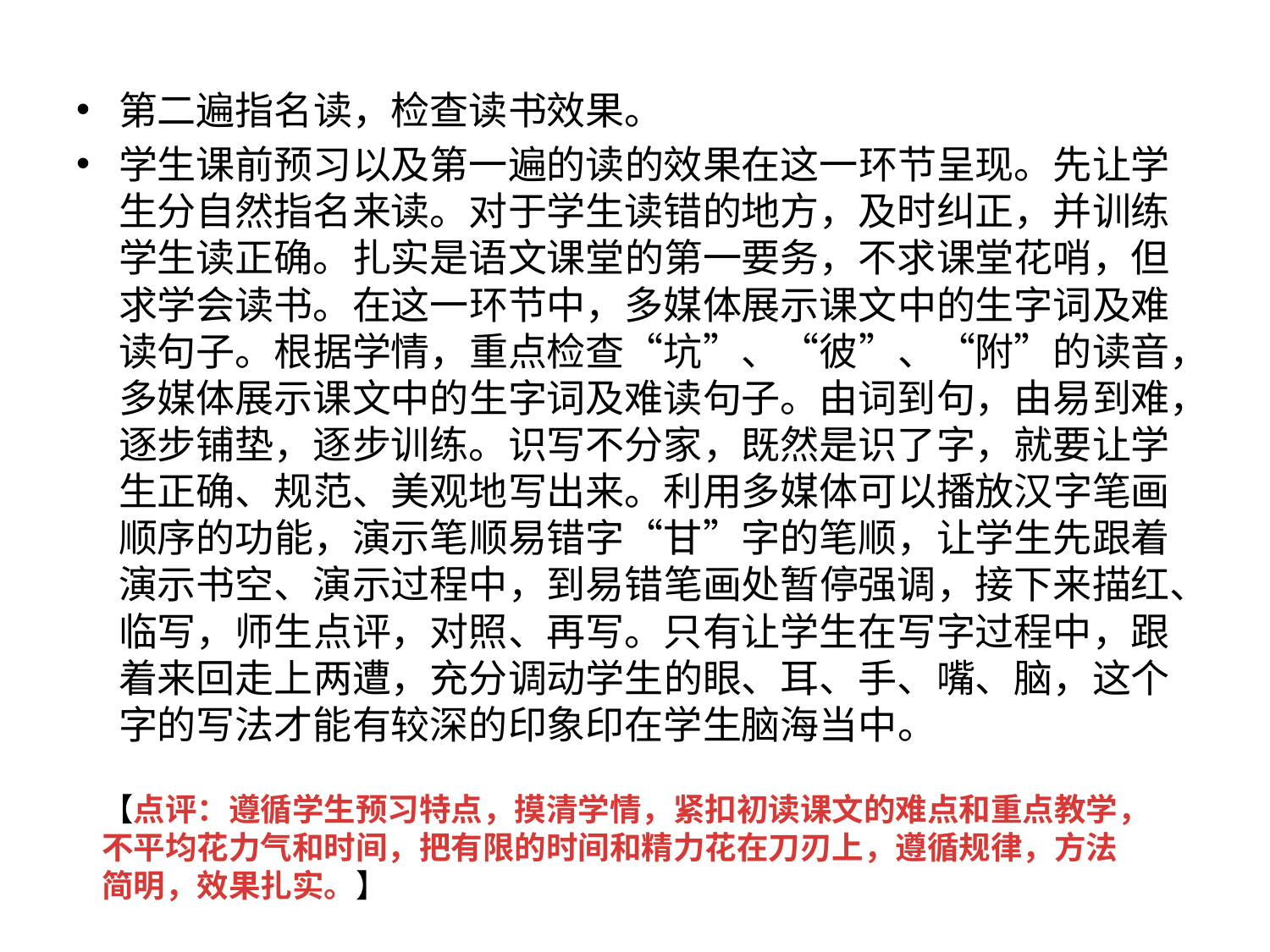

第二遍指名读，检查读书效果。
学生课前预习以及第一遍的读的效果在这一环节呈现。先让学生分自然指名来读。对于学生读错的地方，及时纠正，并训练学生读正确。扎实是语文课堂的第一要务，不求课堂花哨，但求学会读书。在这一环节中，多媒体展示课文中的生字词及难读句子。根据学情，重点检查“坑”、“彼”、“附”的读音，多媒体展示课文中的生字词及难读句子。由词到句，由易到难，逐步铺垫，逐步训练。识写不分家，既然是识了字，就要让学生正确、规范、美观地写出来。利用多媒体可以播放汉字笔画顺序的功能，演示笔顺易错字“甘”字的笔顺，让学生先跟着演示书空、演示过程中，到易错笔画处暂停强调，接下来描红、临写，师生点评，对照、再写。只有让学生在写字过程中，跟着来回走上两遭，充分调动学生的眼、耳、手、嘴、脑，这个字的写法才能有较深的印象印在学生脑海当中。

【点评：遵循学生预习特点，摸清学情，紧扣初读课文的难点和重点教学，不平均花力气和时间，把有限的时间和精力花在刀刃上，遵循规律，方法简明，效果扎实。】